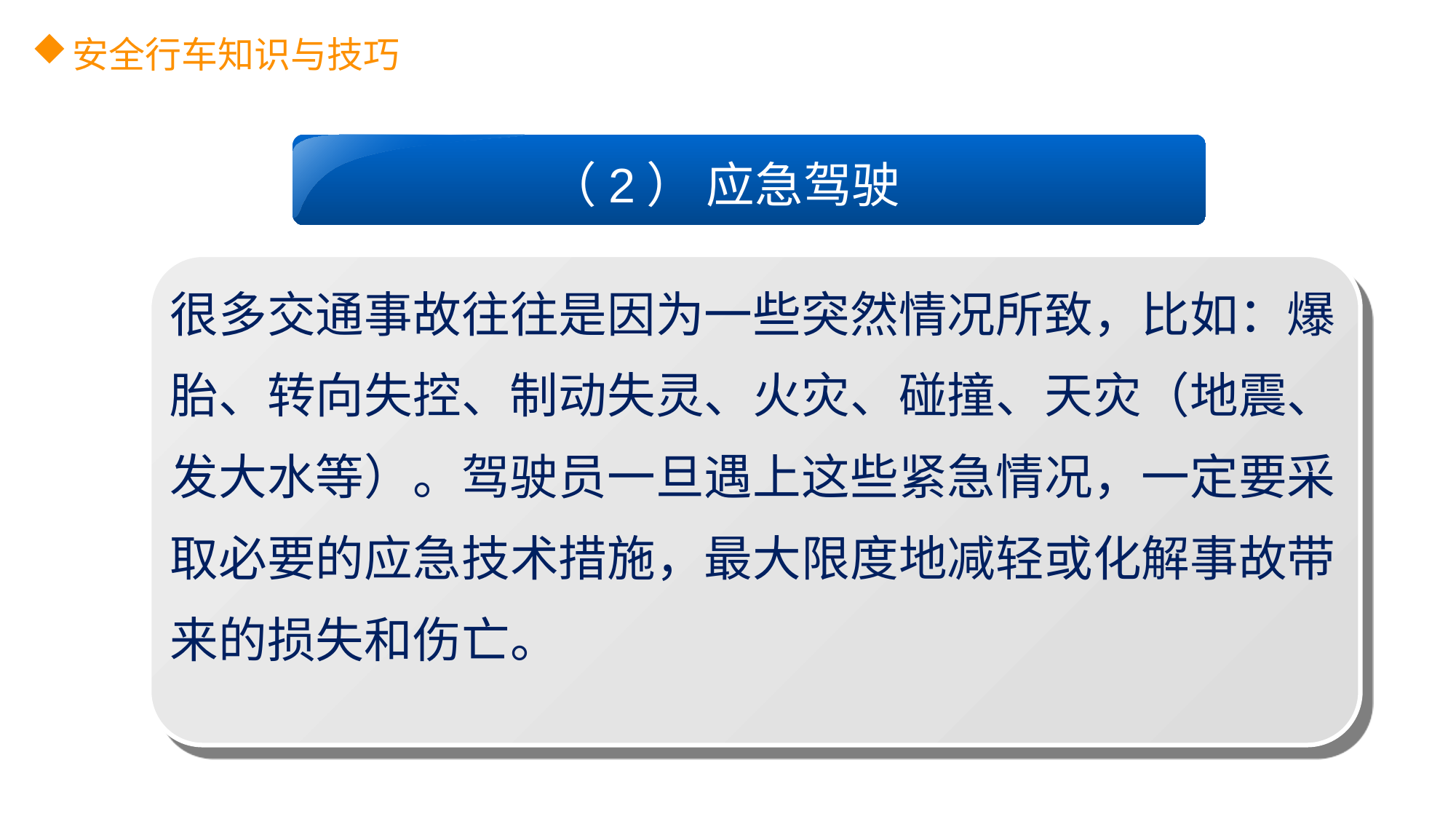

安全行车知识与技巧

（2） 应急驾驶

很多交通事故往往是因为一些突然情况所致，比如：爆胎、转向失控、制动失灵、火灾、碰撞、天灾（地震、发大水等）。驾驶员一旦遇上这些紧急情况，一定要采取必要的应急技术措施，最大限度地减轻或化解事故带来的损失和伤亡。